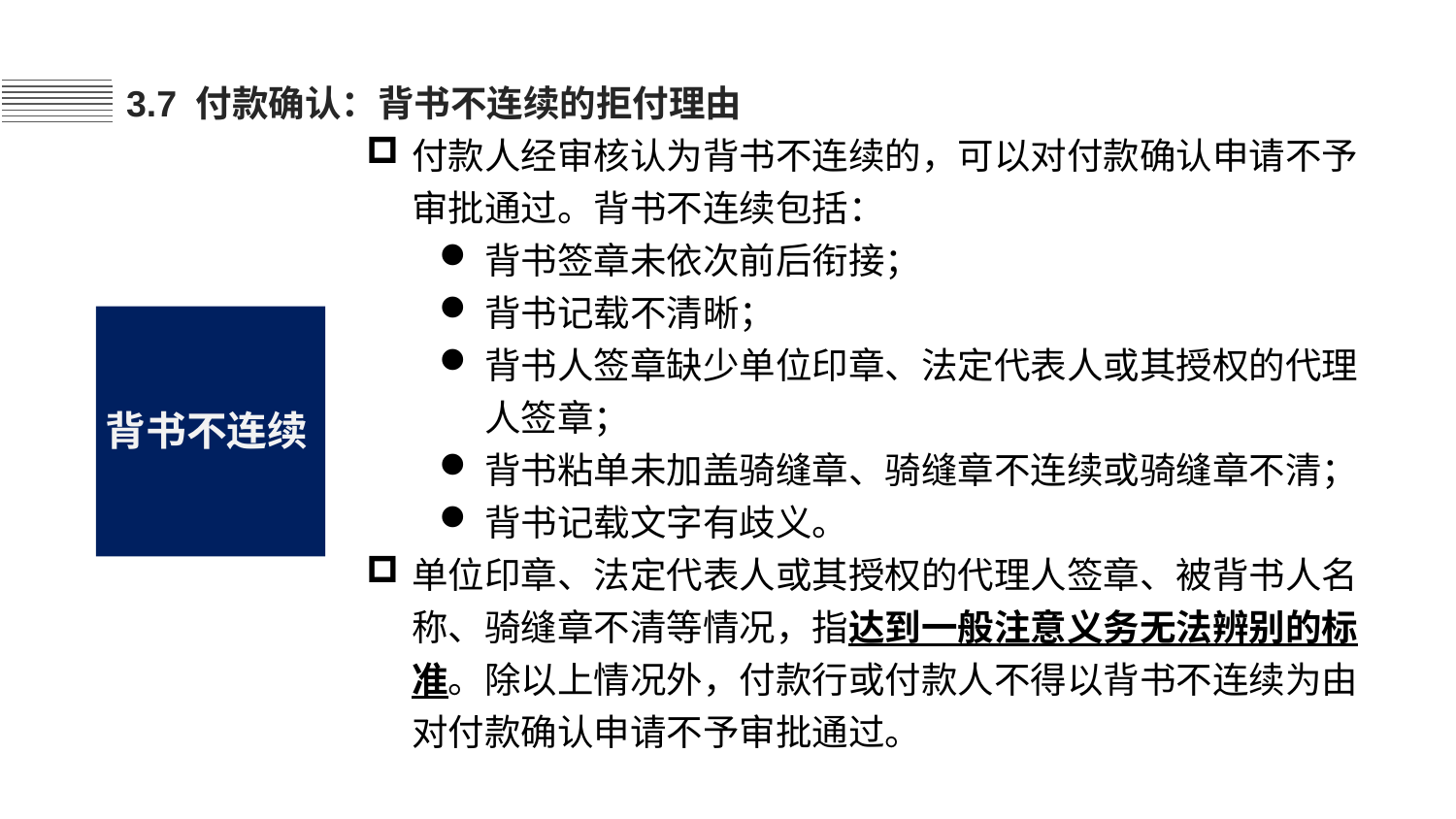

3.7 付款确认：背书不连续的拒付理由

付款人经审核认为背书不连续的，可以对付款确认申请不予审批通过。背书不连续包括：
背书签章未依次前后衔接；
背书记载不清晰；
背书人签章缺少单位印章、法定代表人或其授权的代理人签章；
背书粘单未加盖骑缝章、骑缝章不连续或骑缝章不清；
背书记载文字有歧义。
单位印章、法定代表人或其授权的代理人签章、被背书人名称、骑缝章不清等情况，指达到一般注意义务无法辨别的标准。除以上情况外，付款行或付款人不得以背书不连续为由对付款确认申请不予审批通过。

背书不连续